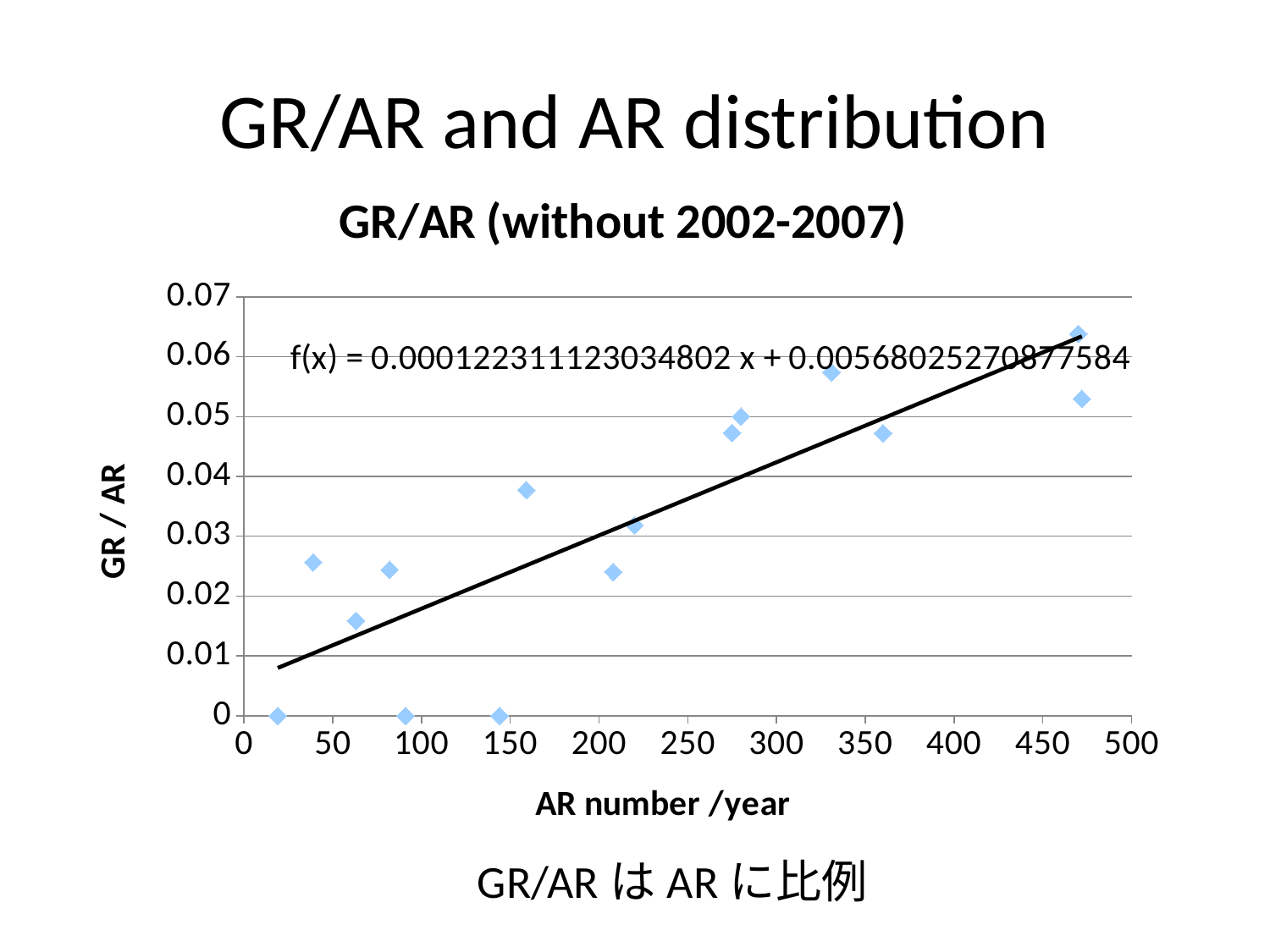

# GR/AR and AR distribution

### Chart: GR/AR (without 2002-2007)

| Category |  |
|---|---|
GR/ARはARに比例